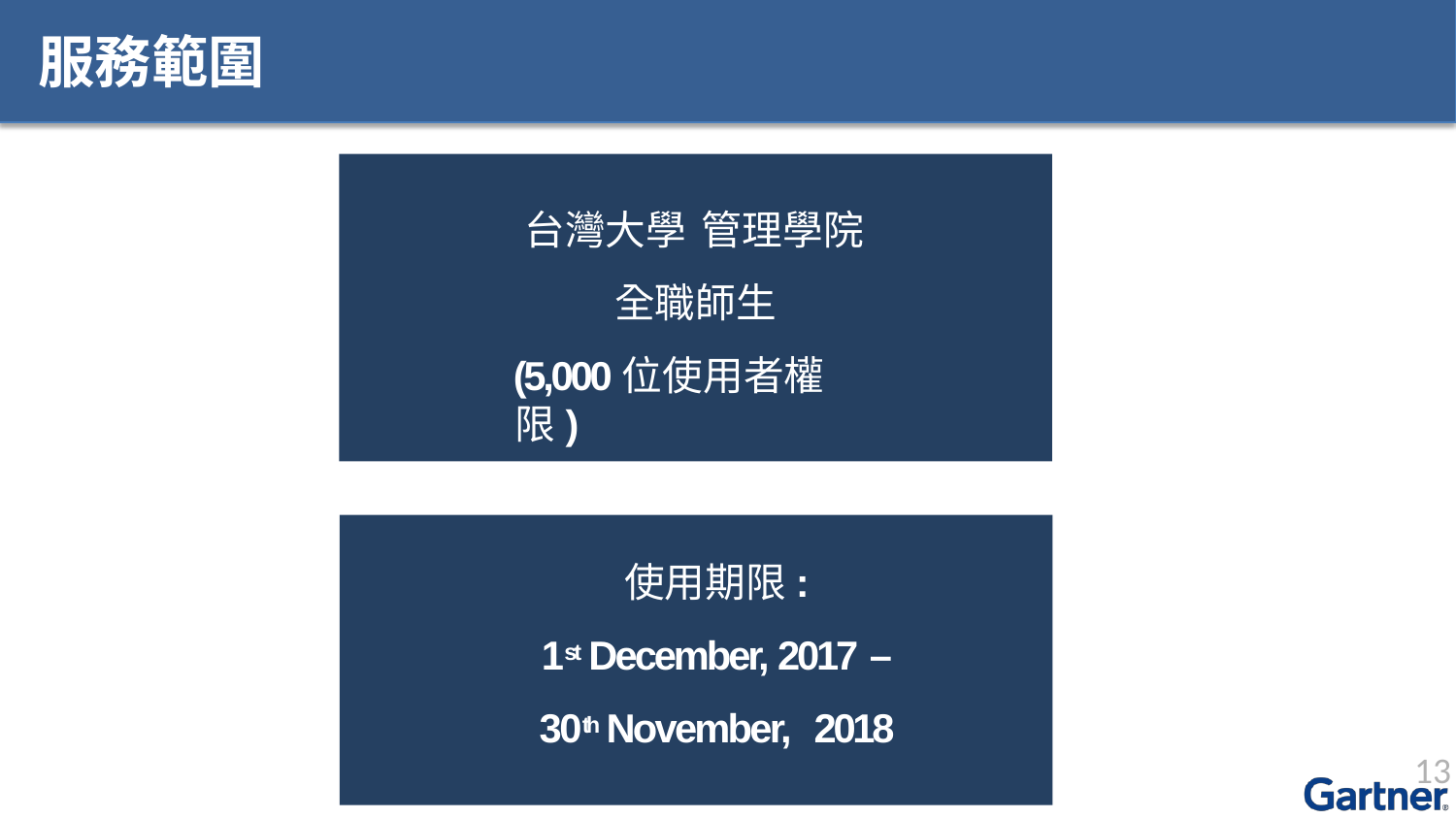

# 服務範圍

台灣大學 管理學院 全職師生
(5,000位使用者權限)

使用期限:
1st  December, 2017 –
30th  November,  2018
13